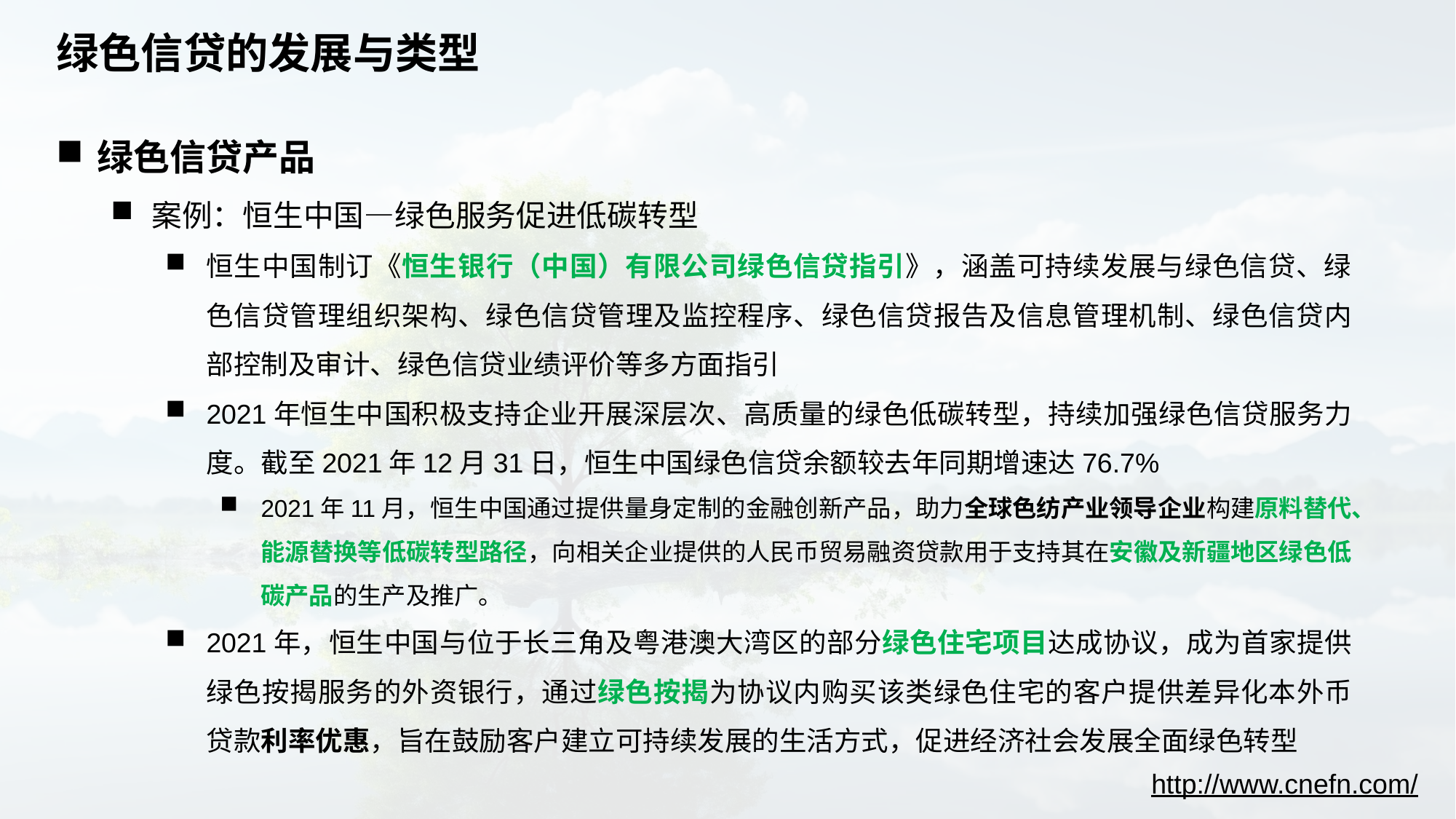

# 绿色信贷的发展与类型
绿色信贷产品
案例：恒生中国—绿色服务促进低碳转型
恒生中国制订《恒生银行（中国）有限公司绿色信贷指引》，涵盖可持续发展与绿色信贷、绿色信贷管理组织架构、绿色信贷管理及监控程序、绿色信贷报告及信息管理机制、绿色信贷内部控制及审计、绿色信贷业绩评价等多方面指引
2021年恒生中国积极支持企业开展深层次、高质量的绿色低碳转型，持续加强绿色信贷服务力度。截至2021年12月31日，恒生中国绿色信贷余额较去年同期增速达76.7%
2021年11月，恒生中国通过提供量身定制的金融创新产品，助力全球色纺产业领导企业构建原料替代、能源替换等低碳转型路径，向相关企业提供的人民币贸易融资贷款用于支持其在安徽及新疆地区绿色低碳产品的生产及推广。
2021年，恒生中国与位于长三角及粤港澳大湾区的部分绿色住宅项目达成协议，成为首家提供绿色按揭服务的外资银行，通过绿色按揭为协议内购买该类绿色住宅的客户提供差异化本外币贷款利率优惠，旨在鼓励客户建立可持续发展的生活方式，促进经济社会发展全面绿色转型